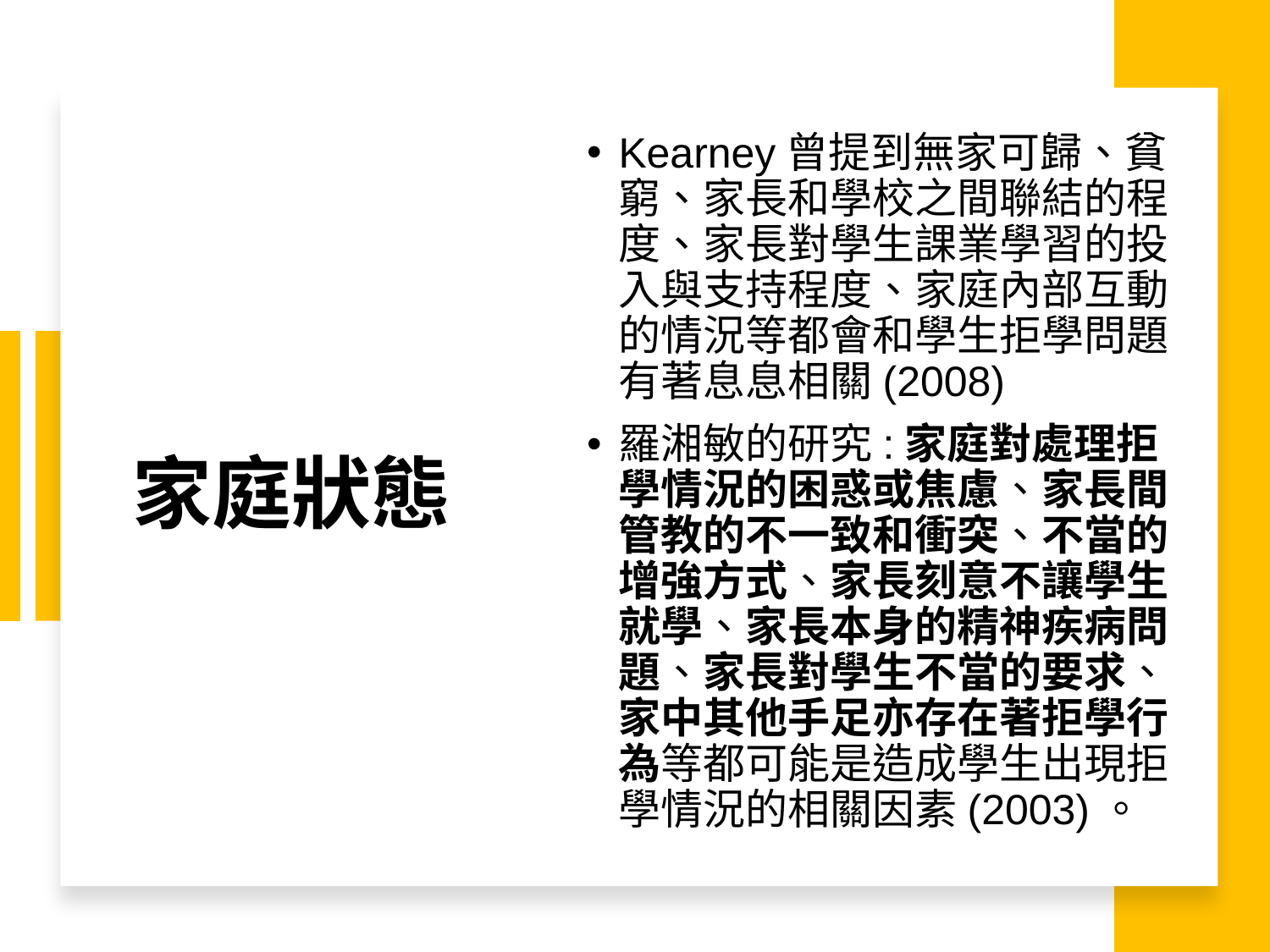

Kearney曾提到無家可歸、貧窮、家長和學校之間聯結的程度、家長對學生課業學習的投入與支持程度、家庭內部互動的情況等都會和學生拒學問題有著息息相關(2008)
羅湘敏的研究:家庭對處理拒學情況的困惑或焦慮、家長間管教的不一致和衝突、不當的增強方式、家長刻意不讓學生就學、家長本身的精神疾病問題、家長對學生不當的要求、家中其他手足亦存在著拒學行為等都可能是造成學生出現拒學情況的相關因素(2003)。
# 家庭狀態